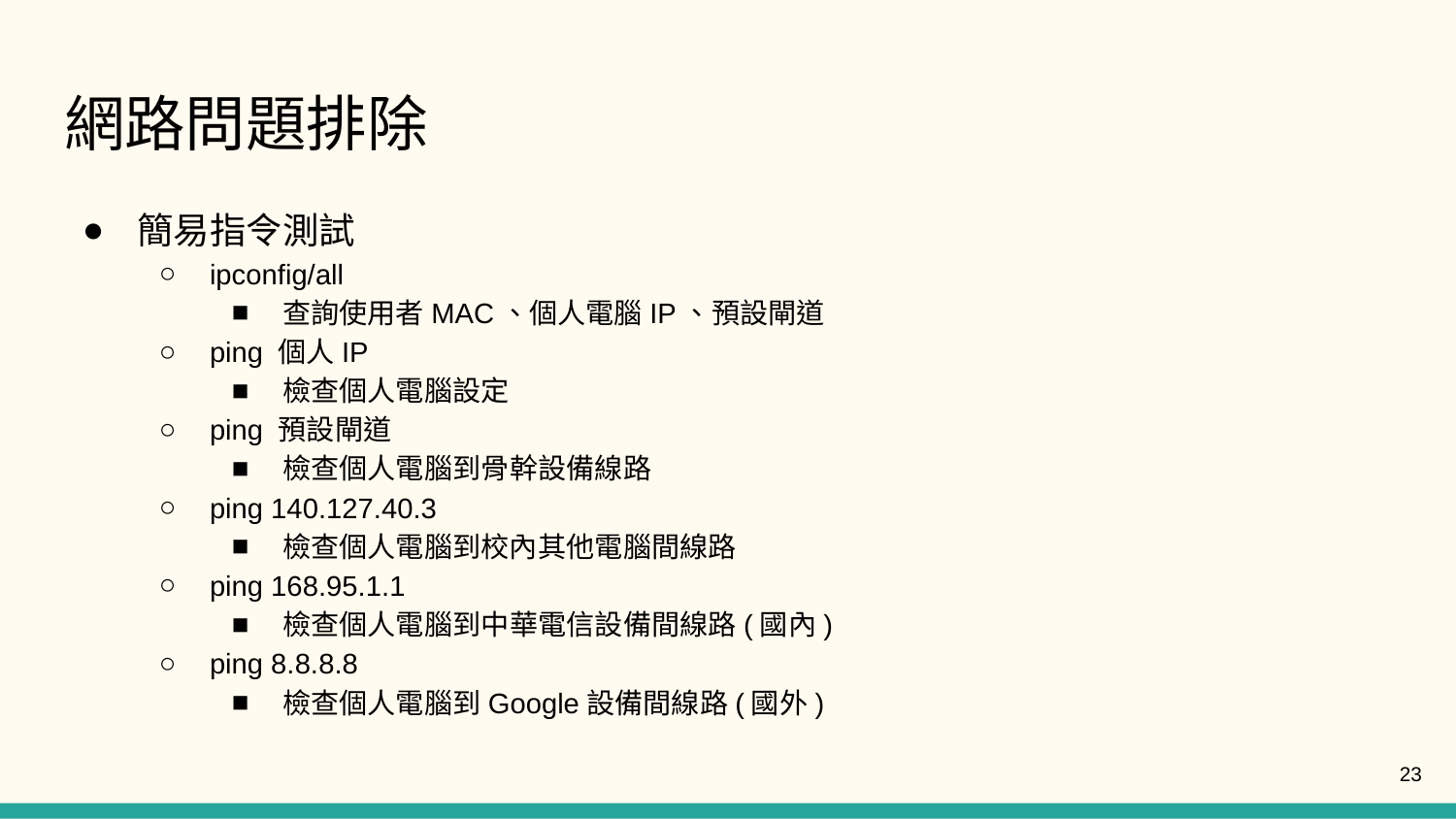

# 網路問題排除
簡易指令測試
ipconfig/all
查詢使用者MAC、個人電腦IP、預設閘道
ping 個人IP
檢查個人電腦設定
ping 預設閘道
檢查個人電腦到骨幹設備線路
ping 140.127.40.3
檢查個人電腦到校內其他電腦間線路
ping 168.95.1.1
檢查個人電腦到中華電信設備間線路(國內)
ping 8.8.8.8
檢查個人電腦到Google設備間線路(國外)
23